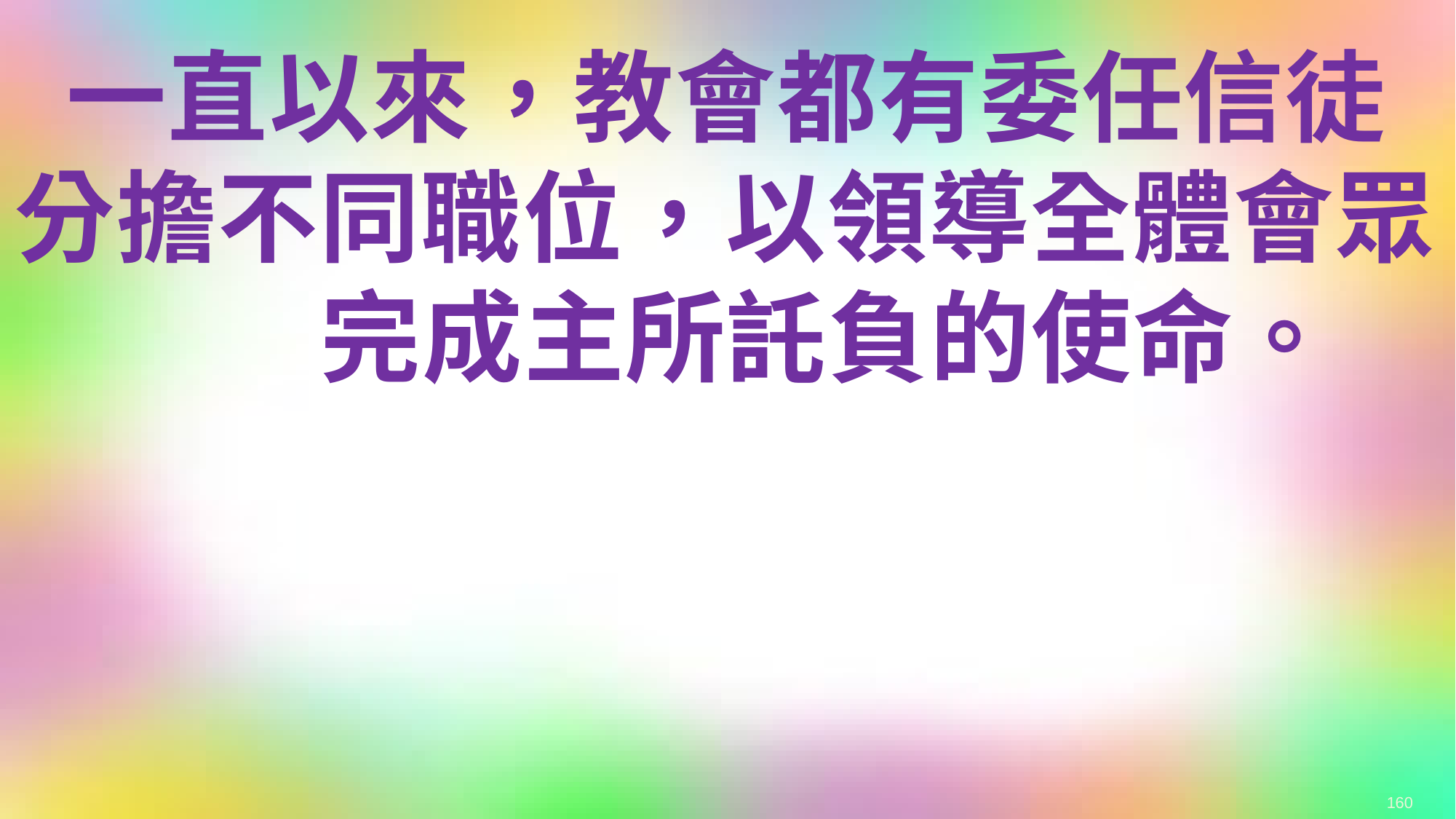

一直以來，教會都有委任信徒
分擔不同職位，以領導全體會眾完成主所託負的使命。
160